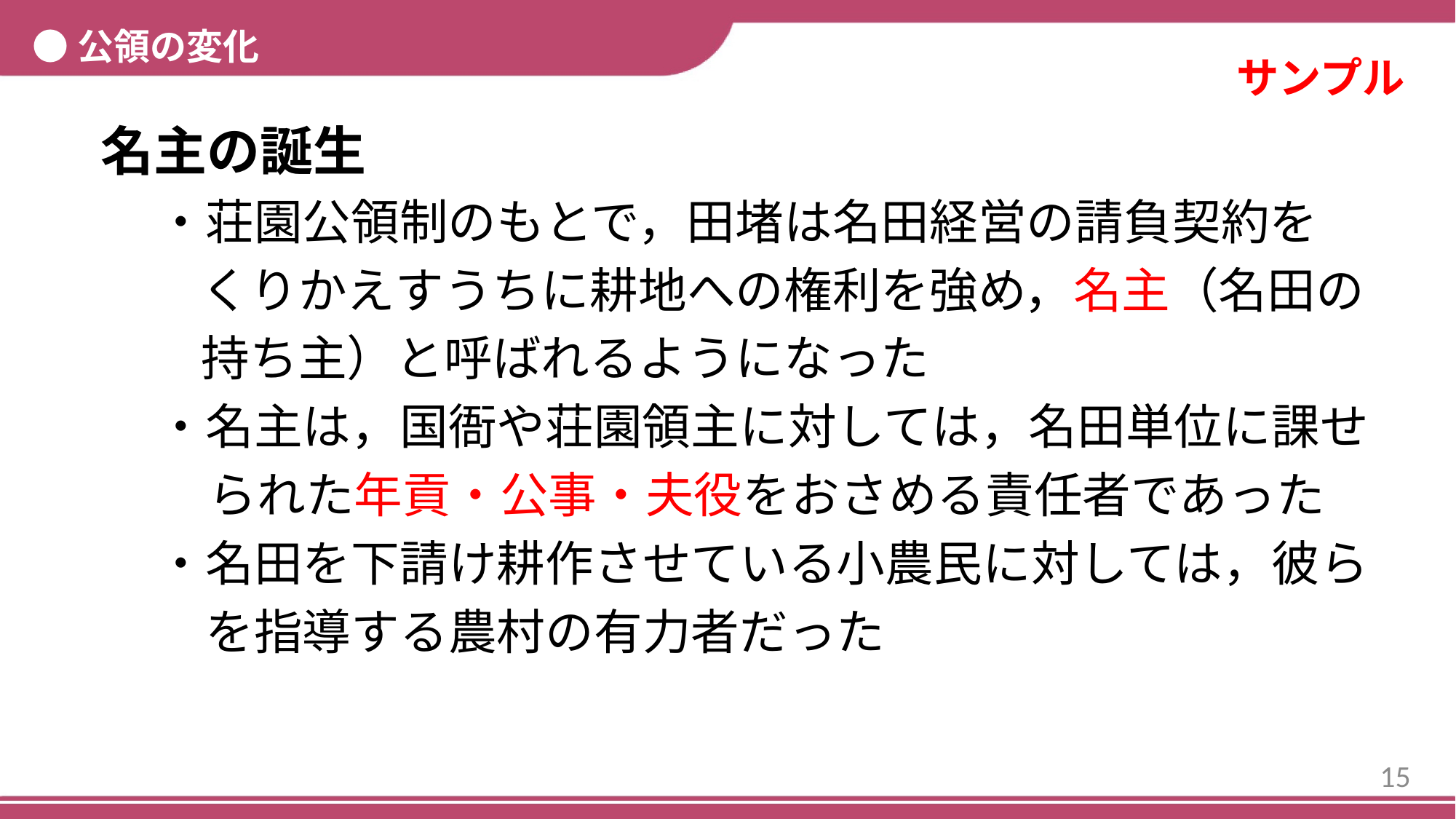

●公領の変化
サンプル
名主の誕生
・荘園公領制のもとで，田堵は名田経営の請負契約を
   くりかえすうちに耕地への権利を強め，名主（名田の
   持ち主）と呼ばれるようになった
・名主は，国衙や荘園領主に対しては，名田単位に課せられた年貢・公事・夫役をおさめる責任者であった
・名田を下請け耕作させている小農民に対しては，彼ら
　を指導する農村の有力者だった